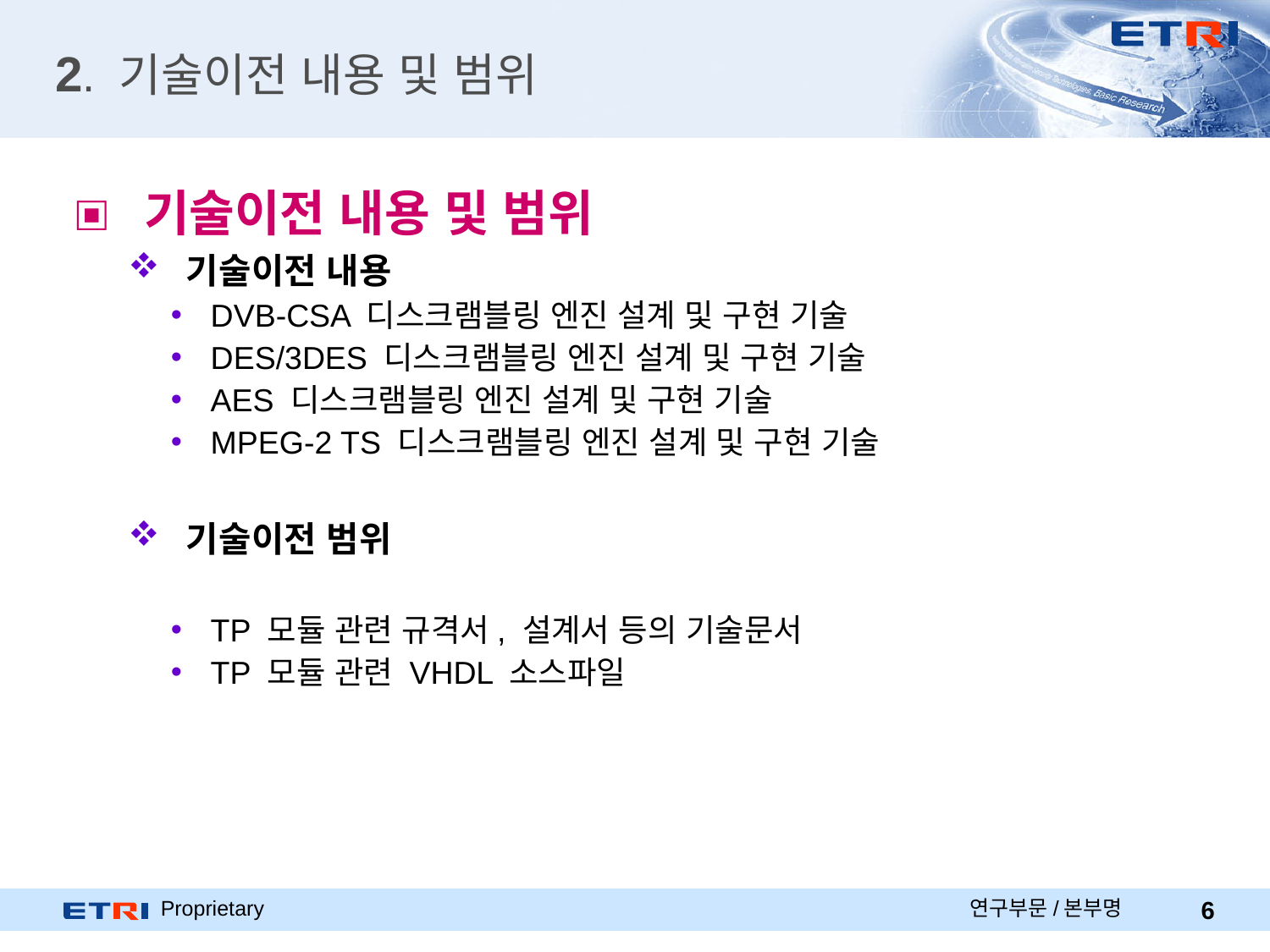

# 2. 기술이전 내용 및 범위
 기술이전 내용 및 범위
 기술이전 내용
DVB-CSA 디스크램블링 엔진 설계 및 구현 기술
DES/3DES 디스크램블링 엔진 설계 및 구현 기술
AES 디스크램블링 엔진 설계 및 구현 기술
MPEG-2 TS 디스크램블링 엔진 설계 및 구현 기술

 기술이전 범위

TP 모듈 관련 규격서, 설계서 등의 기술문서
TP 모듈 관련 VHDL 소스파일
연구부문/본부명
6